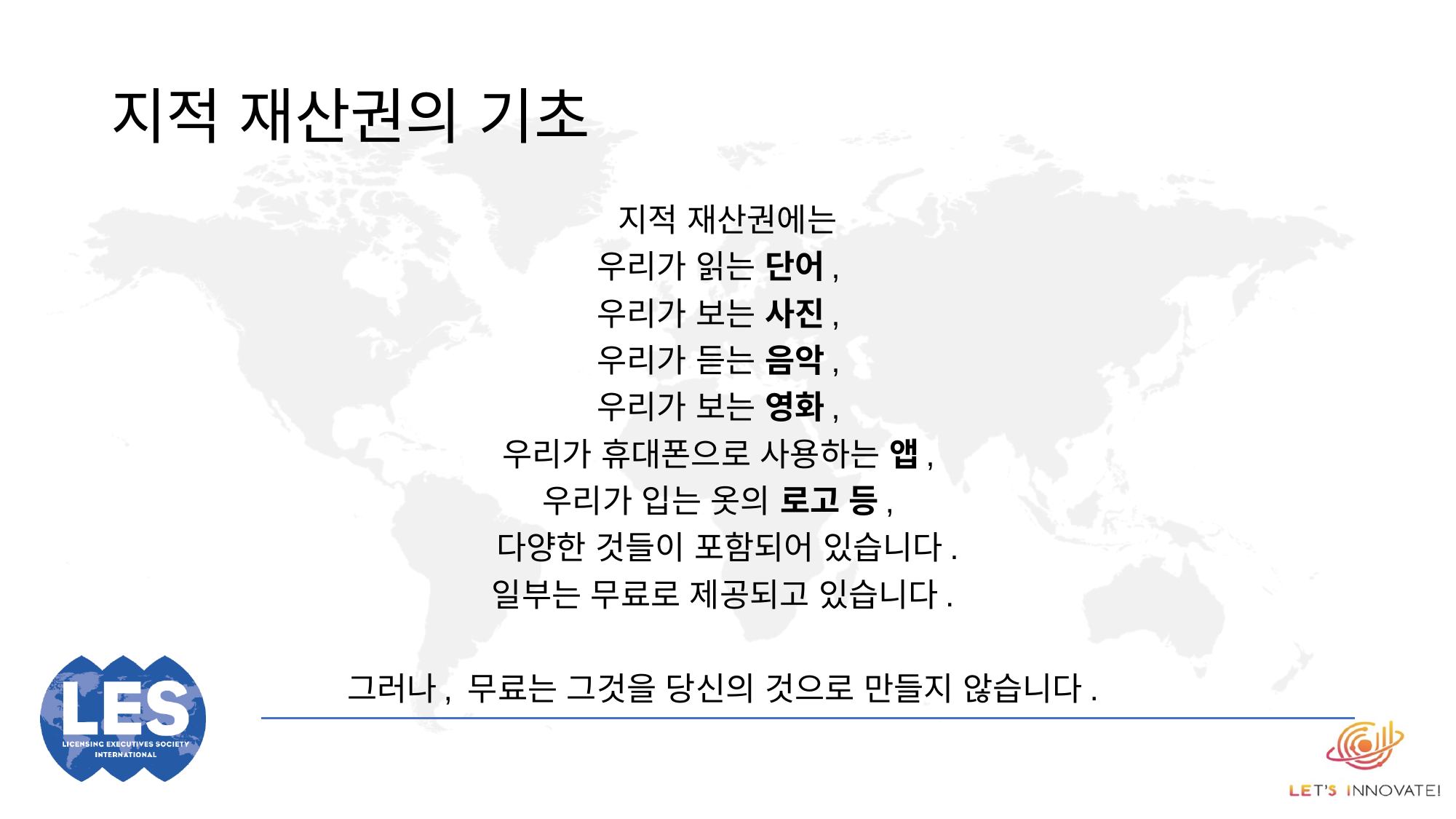

# 지적 재산권의 기초
지적 재산권에는
우리가 읽는 단어,
우리가 보는 사진,
우리가 듣는 음악,
우리가 보는 영화,
우리가 휴대폰으로 사용하는 앱,
우리가 입는 옷의 로고 등,
다양한 것들이 포함되어 있습니다.
일부는 무료로 제공되고 있습니다.

그러나, 무료는 그것을 당신의 것으로 만들지 않습니다.